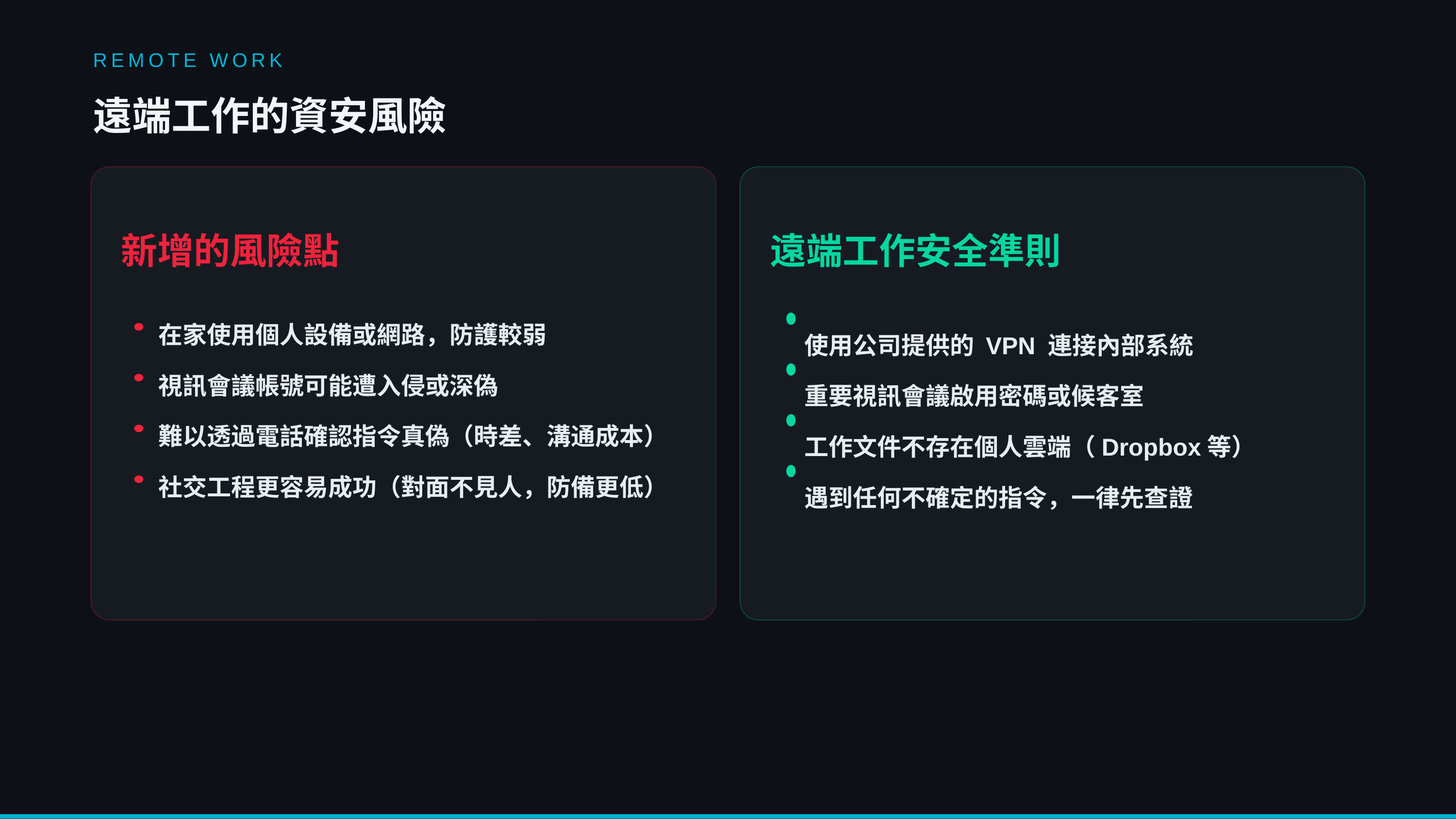

REMOTE WORK
遠端工作的資安風險

新增的風險點
遠端工作安全準則
在家使用個人設備或網路，防護較弱

使用公司提供的 VPN 連接內部系統

視訊會議帳號可能遭入侵或深偽

重要視訊會議啟用密碼或候客室

難以透過電話確認指令真偽（時差、溝通成本）

工作文件不存在個人雲端（Dropbox等）

社交工程更容易成功（對面不見人，防備更低）

遇到任何不確定的指令，一律先查證